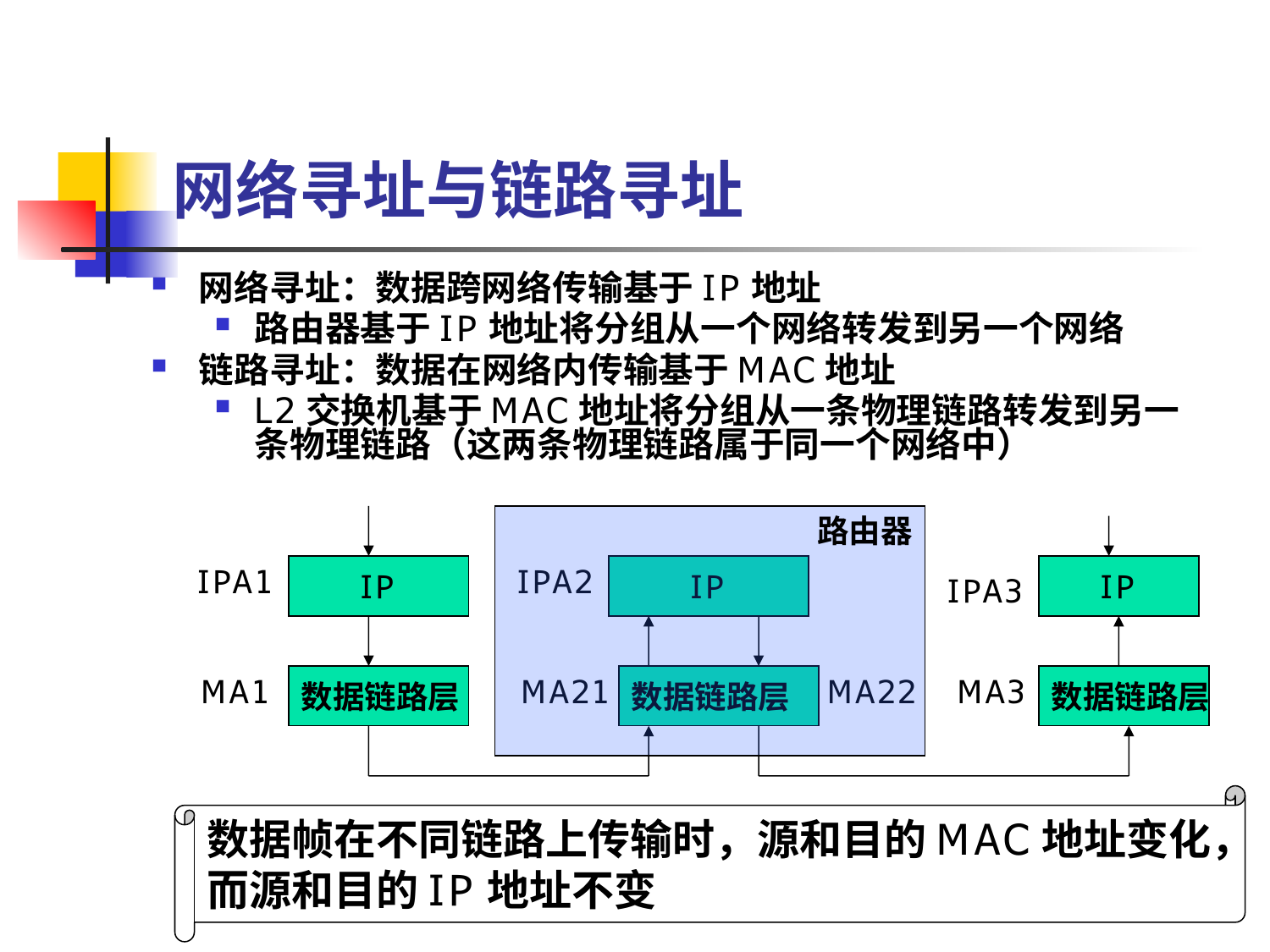

# 网络寻址与链路寻址
网络寻址：数据跨网络传输基于IP地址
路由器基于IP地址将分组从一个网络转发到另一个网络
链路寻址：数据在网络内传输基于MAC地址
L2交换机基于MAC地址将分组从一条物理链路转发到另一条物理链路（这两条物理链路属于同一个网络中）
路由器

IPA1
IP
IPA2
IP
IP
IPA3

MA1
数据链路层
MA21
数据链路层
MA22
MA3
数据链路层

数据帧在不同链路上传输时，源和目的MAC地址变化，而源和目的IP地址不变
22